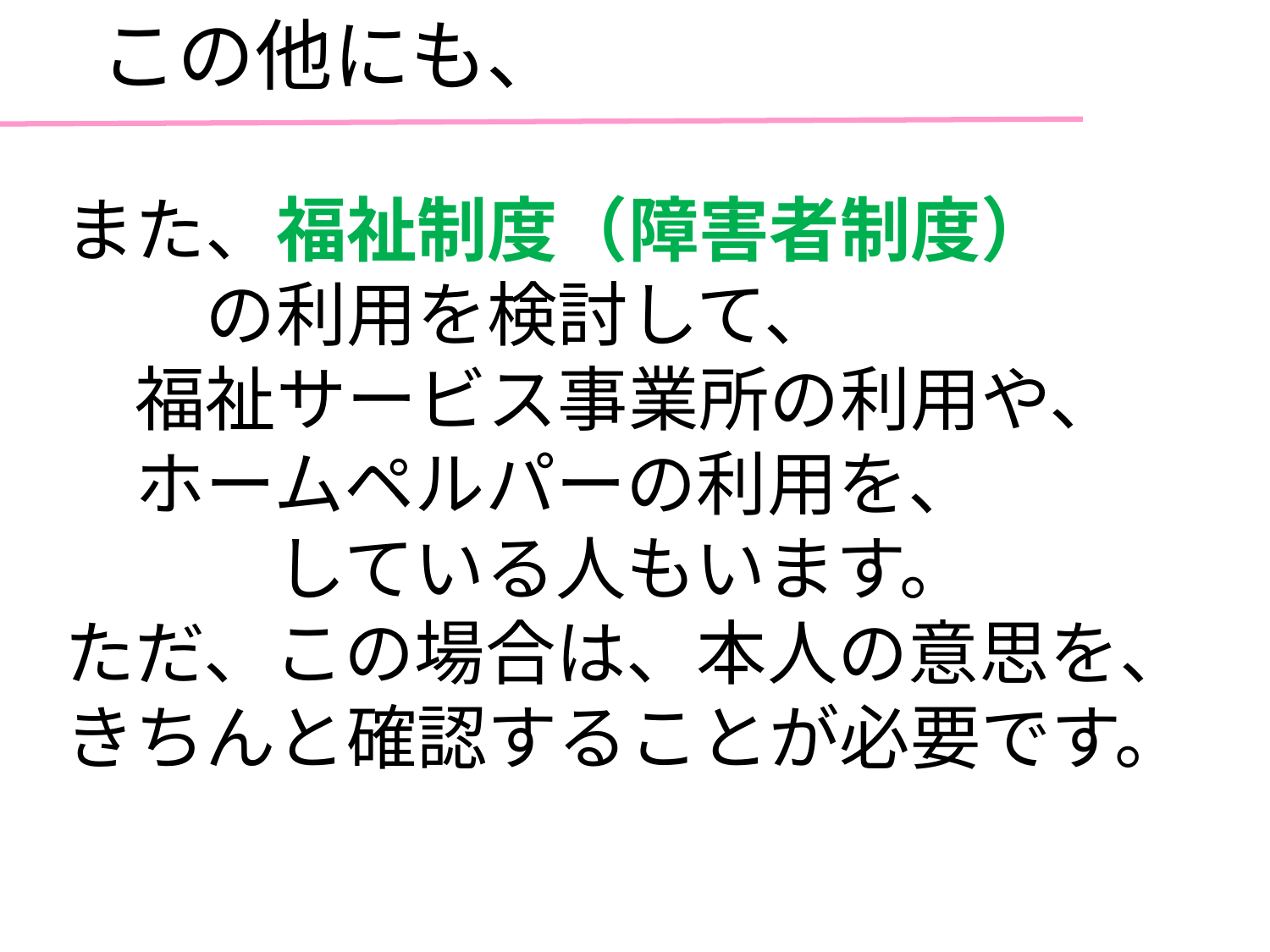

# この他にも、
また、福祉制度（障害者制度）
　　の利用を検討して、
　福祉サービス事業所の利用や、
　ホームペルパーの利用を、
　　　している人もいます。
ただ、この場合は、本人の意思を、
きちんと確認することが必要です。